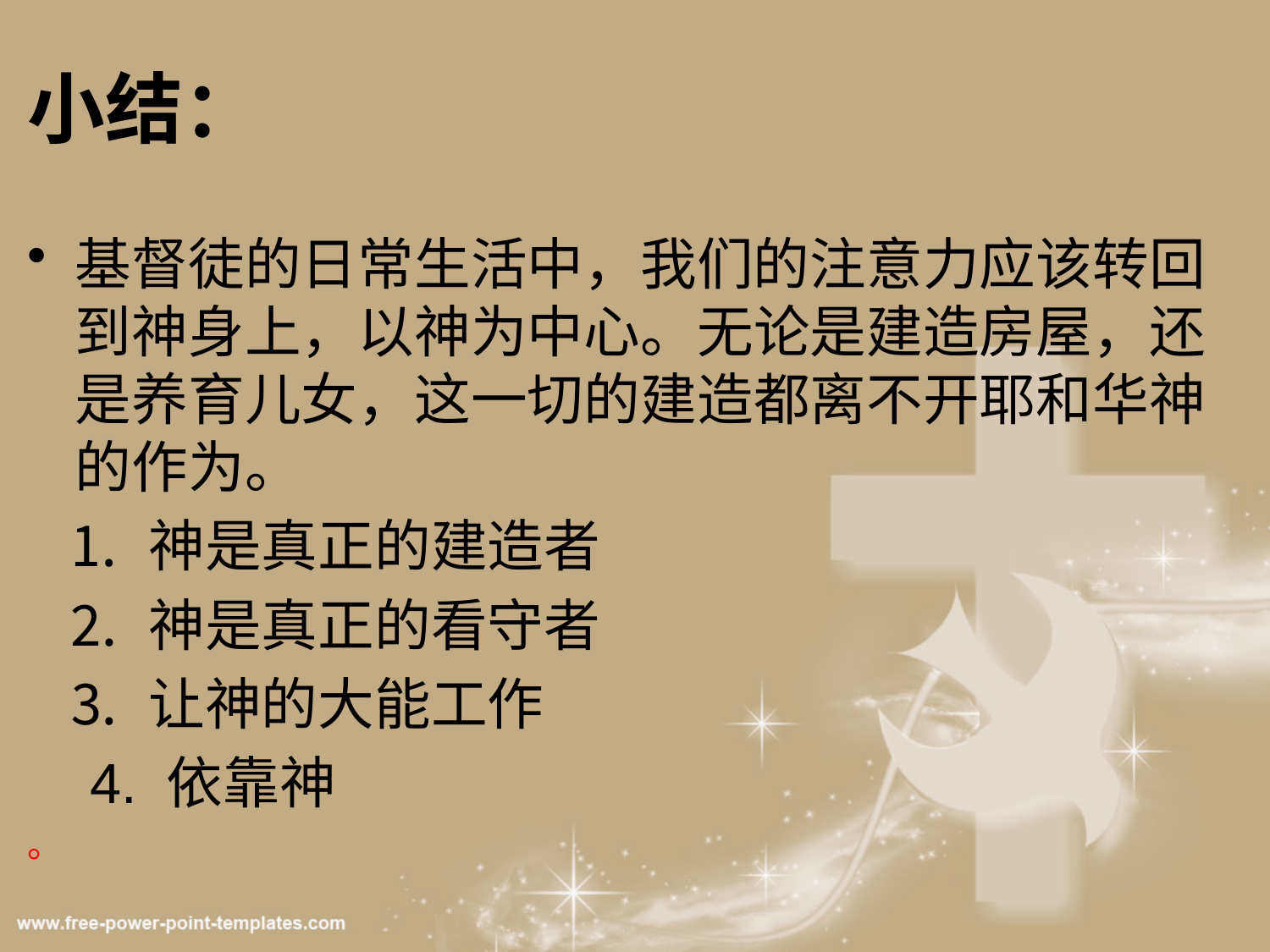

# 小结：
基督徒的日常生活中，我们的注意力应该转回到神身上，以神为中心。无论是建造房屋，还是养育儿女，这一切的建造都离不开耶和华神的作为。
   ⒈ 神是真正的建造者
   ⒉ 神是真正的看守者
   ⒊ 让神的大能工作
    4. 依靠神
。